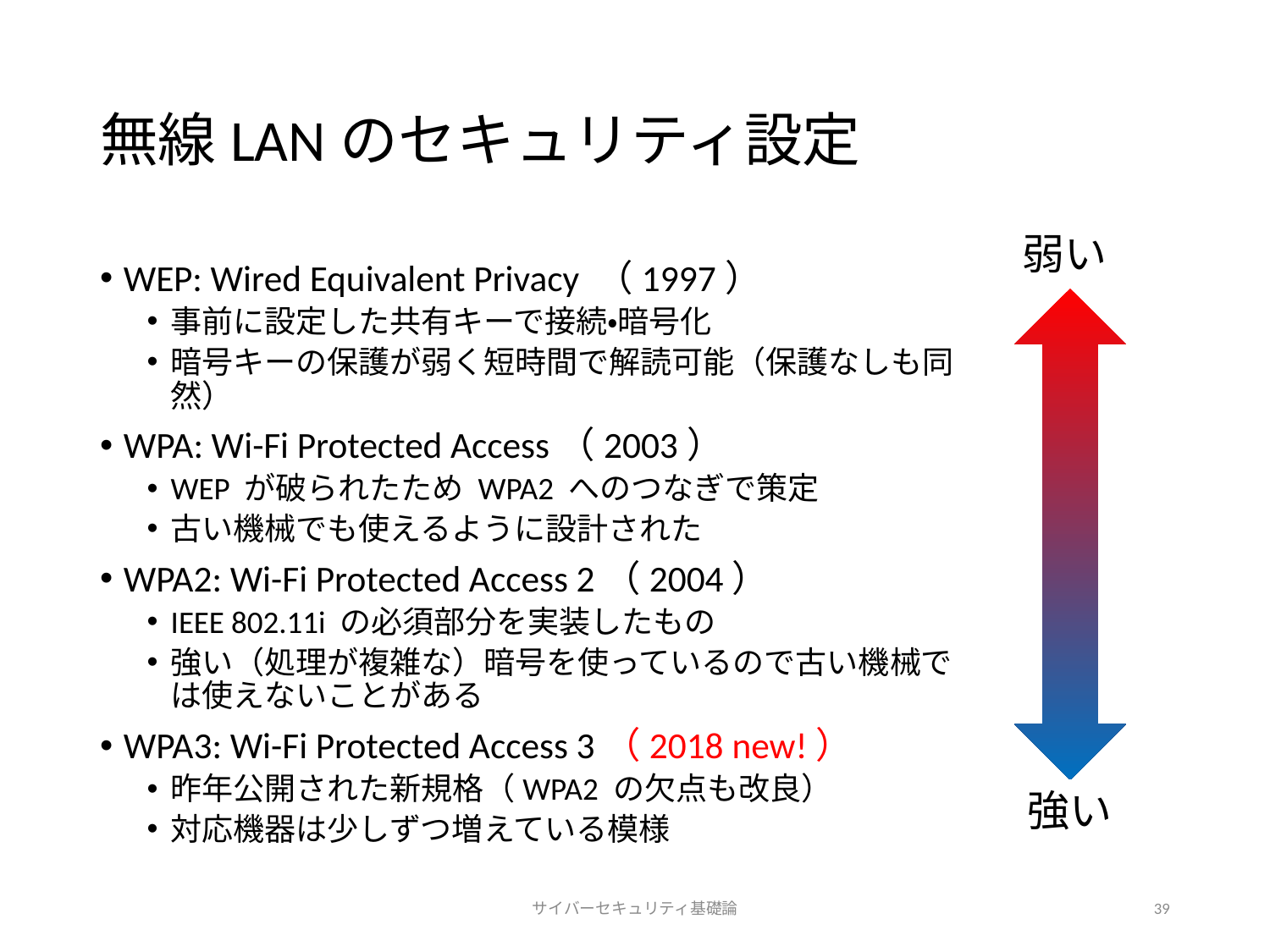

# 無線LANのセキュリティ設定
弱い
WEP: Wired Equivalent Privacy （1997）
事前に設定した共有キーで接続・暗号化
暗号キーの保護が弱く短時間で解読可能（保護なしも同然）
WPA: Wi-Fi Protected Access（2003）
WEP が破られたため WPA2 へのつなぎで策定
古い機械でも使えるように設計された
WPA2: Wi-Fi Protected Access 2（2004）
IEEE 802.11i の必須部分を実装したもの
強い（処理が複雑な）暗号を使っているので古い機械では使えないことがある
WPA3: Wi-Fi Protected Access 3（2018 new!）
昨年公開された新規格（WPA2 の欠点も改良）
対応機器は少しずつ増えている模様

強い
サイバーセキュリティ基礎論
39